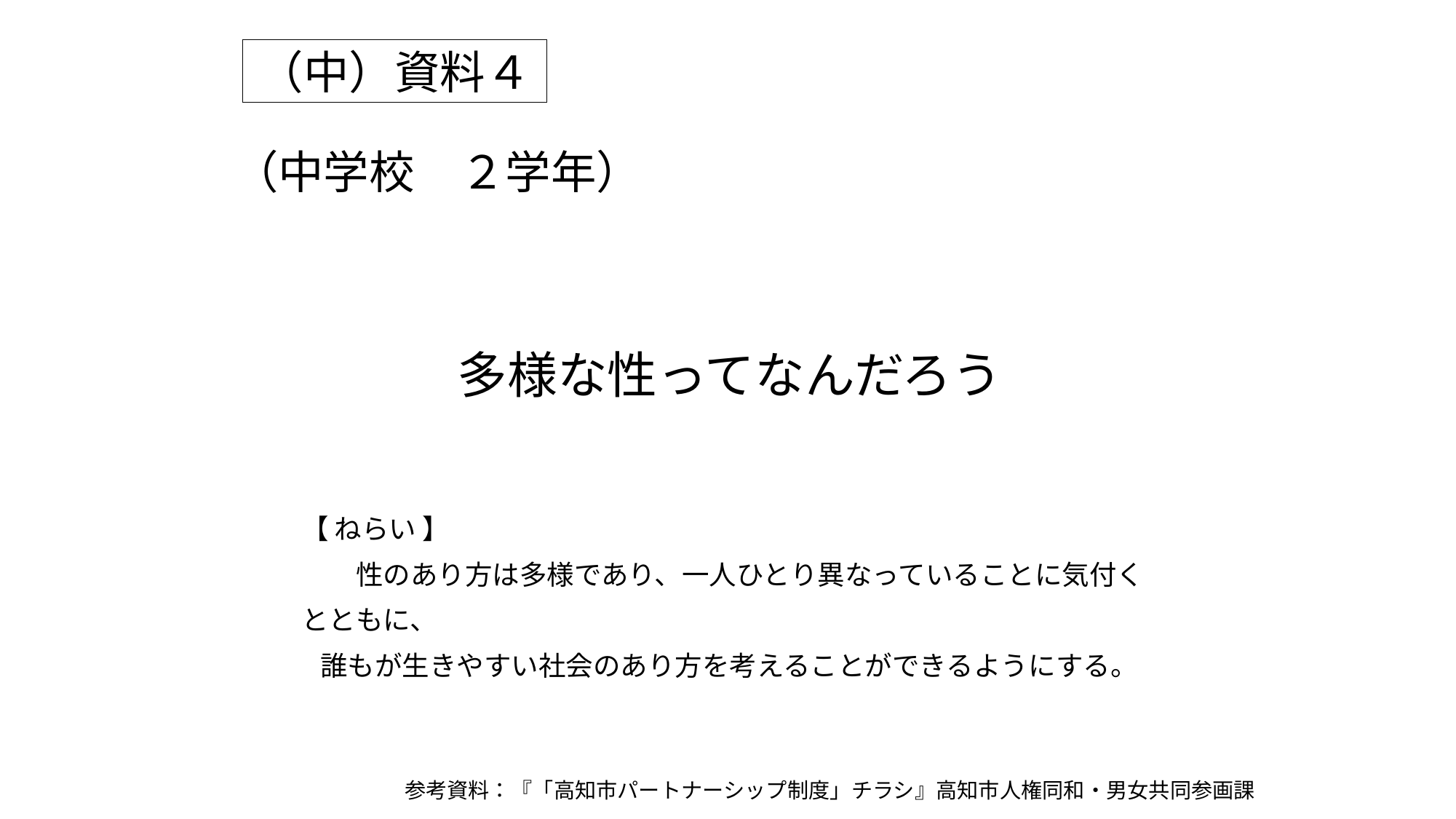

（中）資料４
# （中学校　２学年）
多様な性ってなんだろう
【 ねらい 】
　　性のあり方は多様であり、一人ひとり異なっていることに気付くとともに、
  誰もが生きやすい社会のあり方を考えることができるようにする。
参考資料：『「高知市パートナーシップ制度」チラシ』高知市人権同和・男女共同参画課